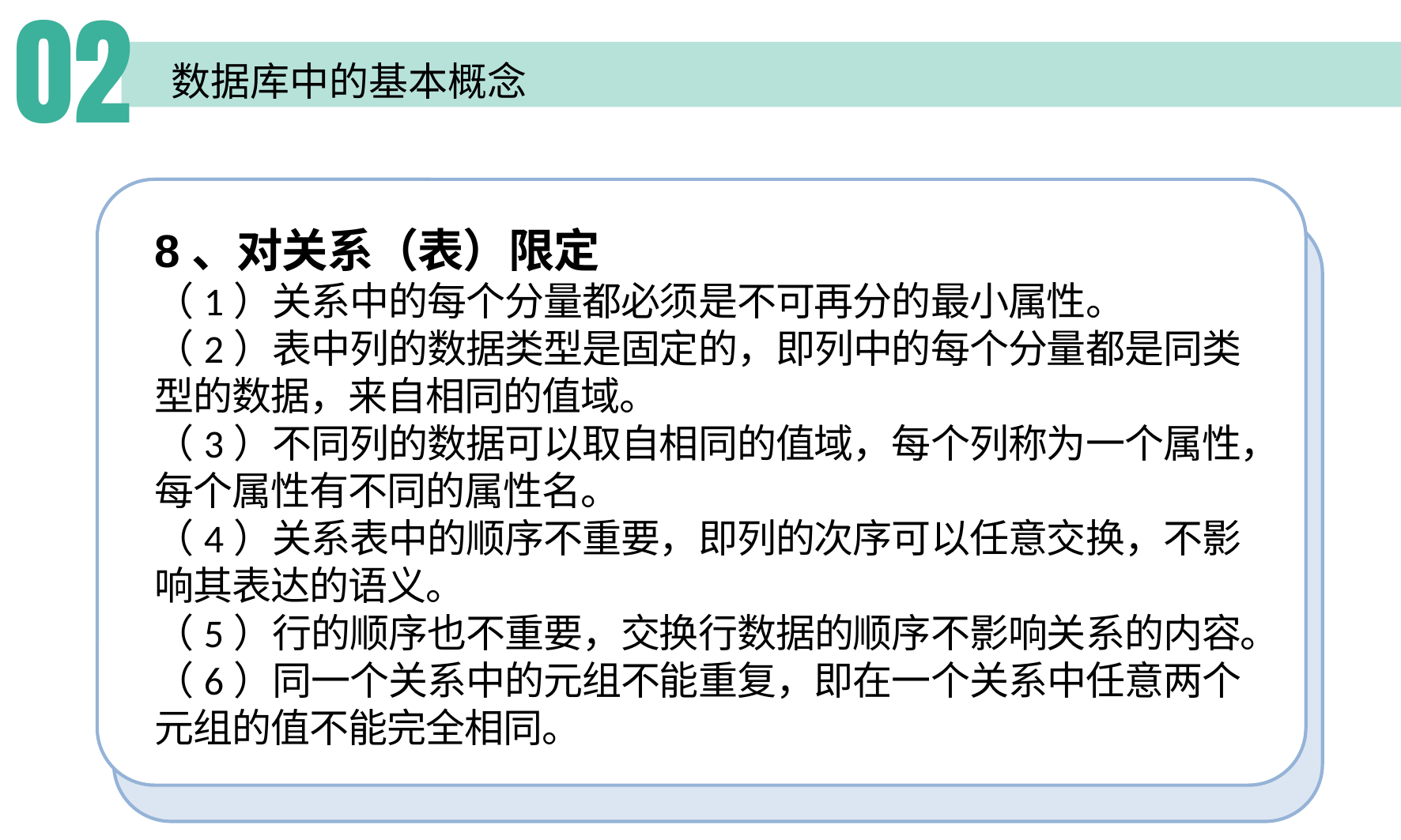

02

  数据库中的基本概念

8、对关系（表）限定
（1）关系中的每个分量都必须是不可再分的最小属性。
（2）表中列的数据类型是固定的，即列中的每个分量都是同类型的数据，来自相同的值域。
（3）不同列的数据可以取自相同的值域，每个列称为一个属性，每个属性有不同的属性名。
（4）关系表中的顺序不重要，即列的次序可以任意交换，不影响其表达的语义。
（5）行的顺序也不重要，交换行数据的顺序不影响关系的内容。
（6）同一个关系中的元组不能重复，即在一个关系中任意两个元组的值不能完全相同。